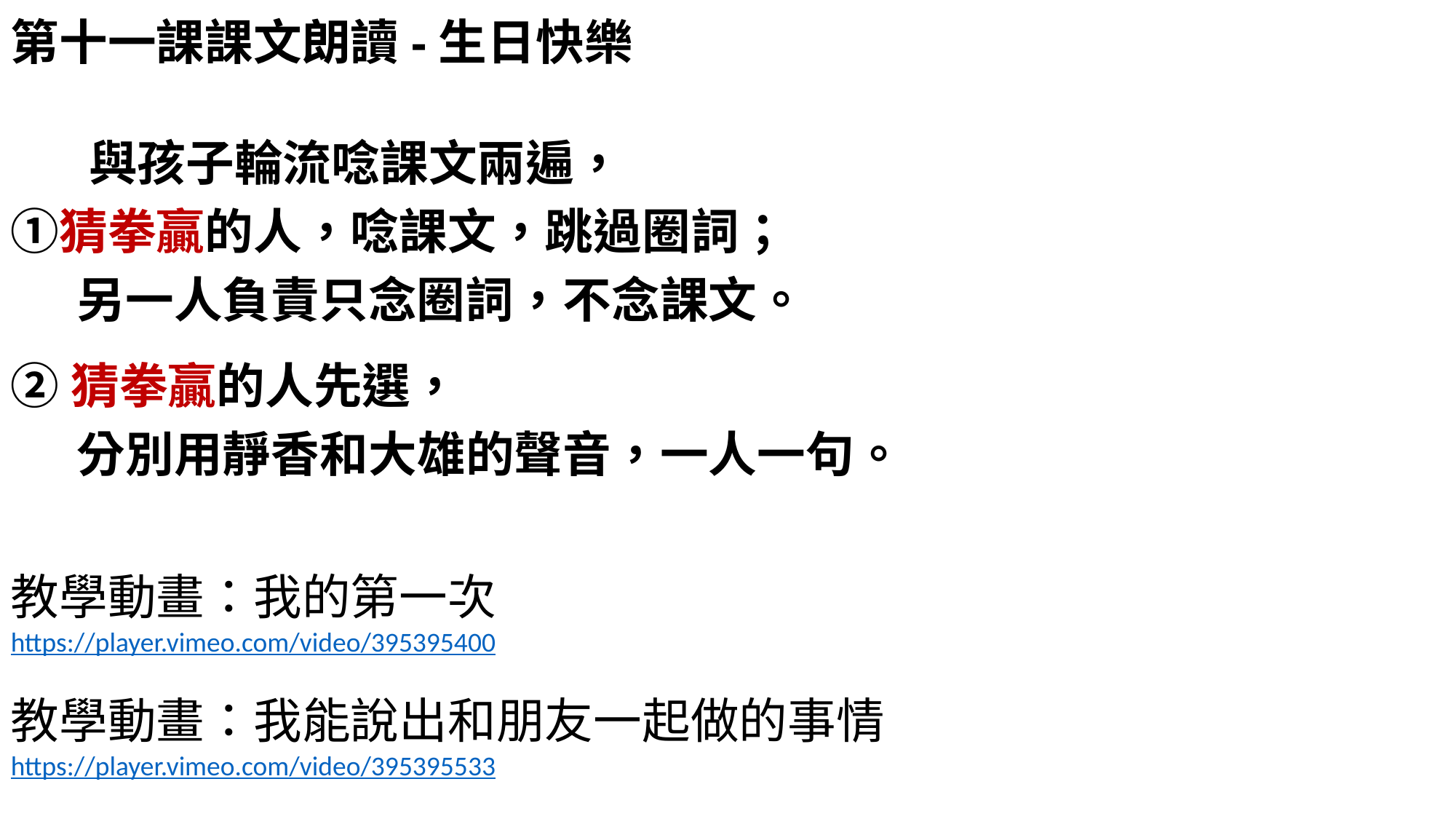

第十一課課文朗讀-生日快樂

      與孩子輪流唸課文兩遍，
①猜拳贏的人，󠇢唸課文，跳過圈詞；
      另一人負責只念圈詞，不󠇡念課文。
②猜拳贏的人先選，
      分別用靜香和󠇡大雄的聲音，一󠇢人一󠇡句。
教學動畫：我的第一次
https://player.vimeo.com/video/395395400

教學動畫：我能說出和󠇡朋友一󠇢起做的事情
https://player.vimeo.com/video/395395533